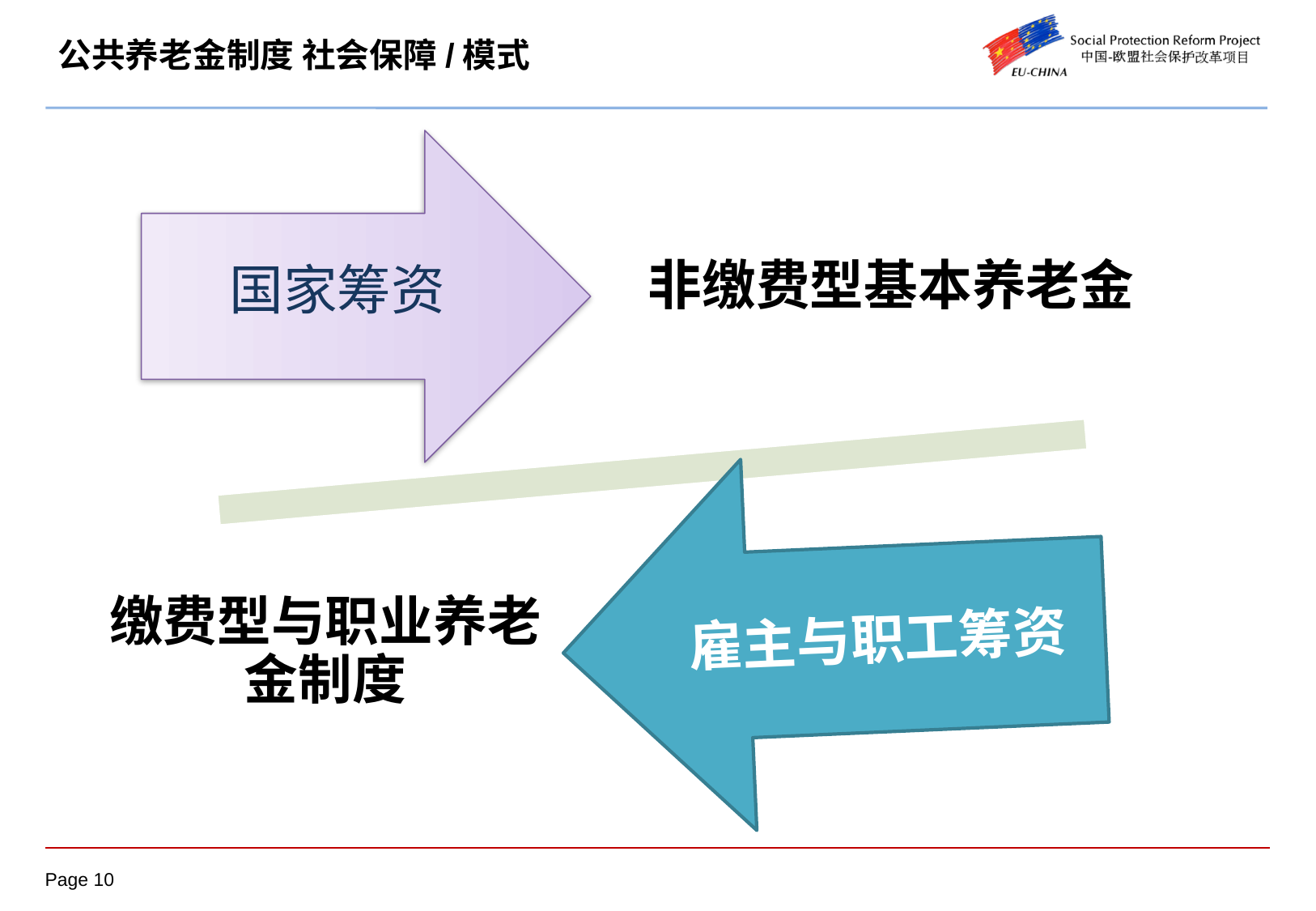

# 公共养老金制度 社会保障/模式
非缴费型基本养老金
缴费型与职业养老金制度
国家筹资
雇主与职工筹资